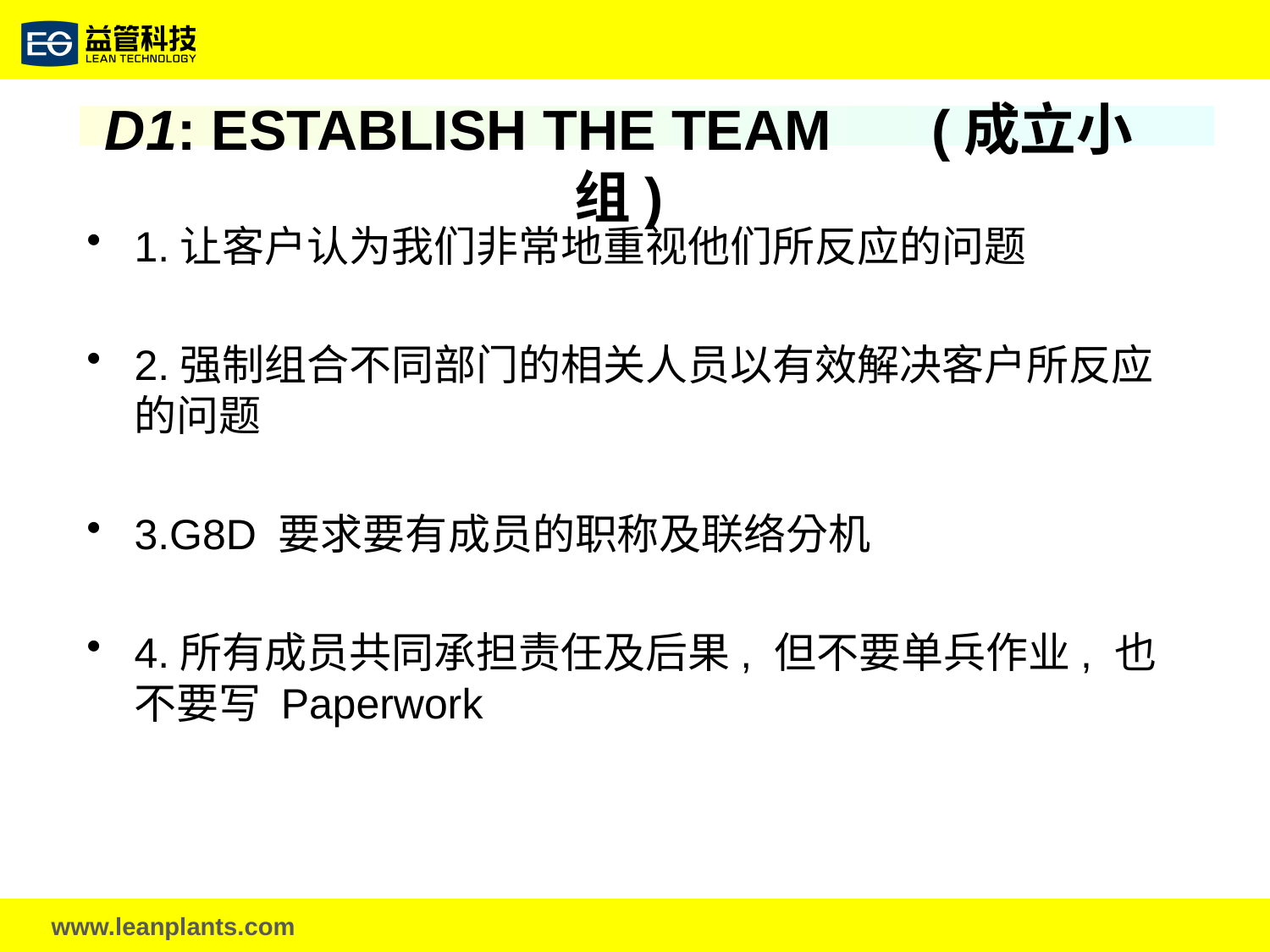

# D1: ESTABLISH THE TEAM 　(成立小组)
1.让客户认为我们非常地重视他们所反应的问题

2.强制组合不同部门的相关人员以有效解决客户所反应的问题

3.G8D 要求要有成员的职称及联络分机

4.所有成员共同承担责任及后果, 但不要单兵作业, 也不要写 Paperwork
37